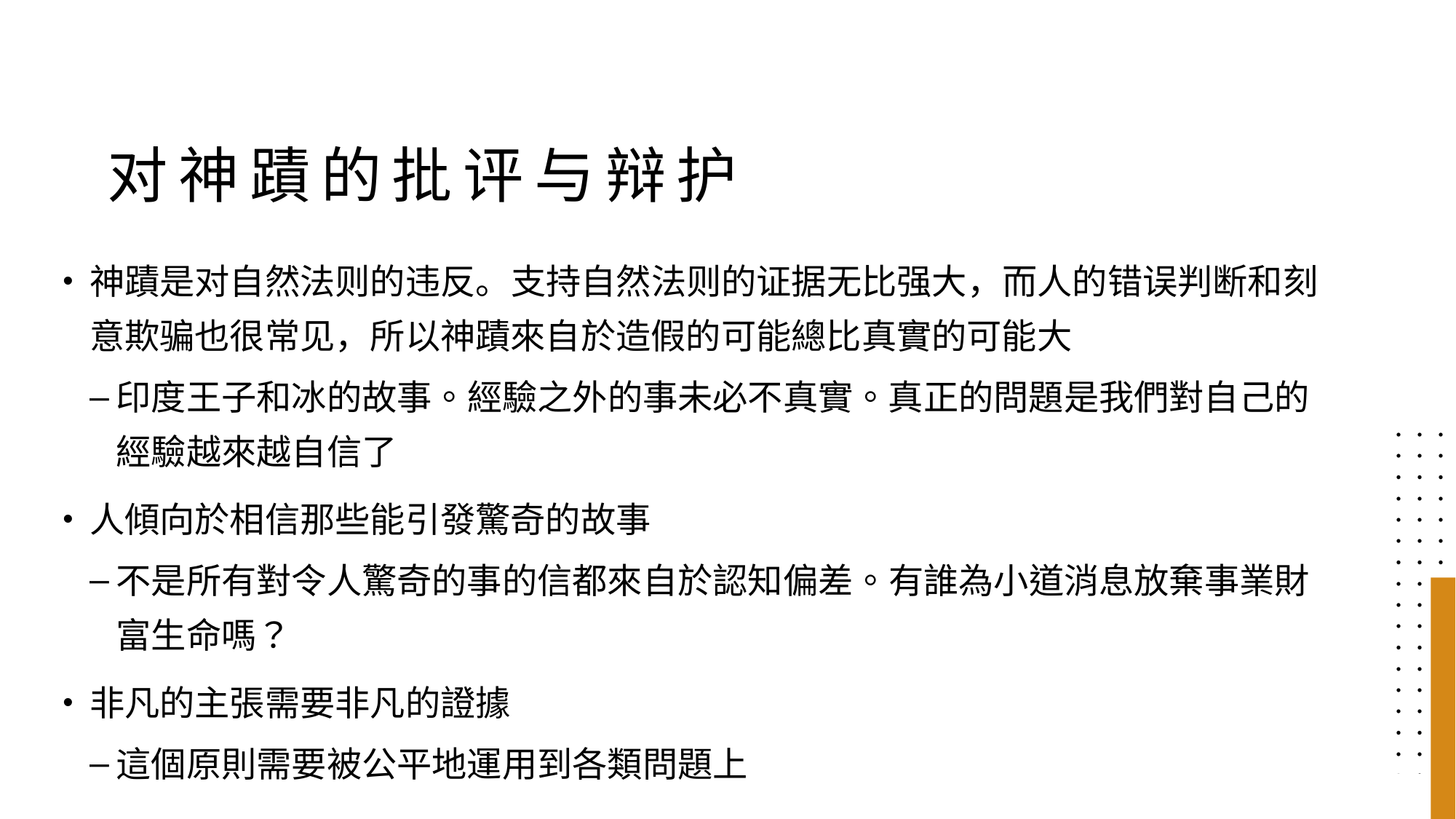

# 对神蹟的批评与辩护
神蹟是对自然法则的违反。支持自然法则的证据无比强大，而人的错误判断和刻意欺骗也很常见，所以神蹟來自於造假的可能總比真實的可能大
印度王子和冰的故事。經驗之外的事未必不真實。真正的問題是我們對自己的經驗越來越自信了
人傾向於相信那些能引發驚奇的故事
不是所有對令人驚奇的事的信都來自於認知偏差。有誰為小道消息放棄事業財富生命嗎？
非凡的主張需要非凡的證據
這個原則需要被公平地運用到各類問題上